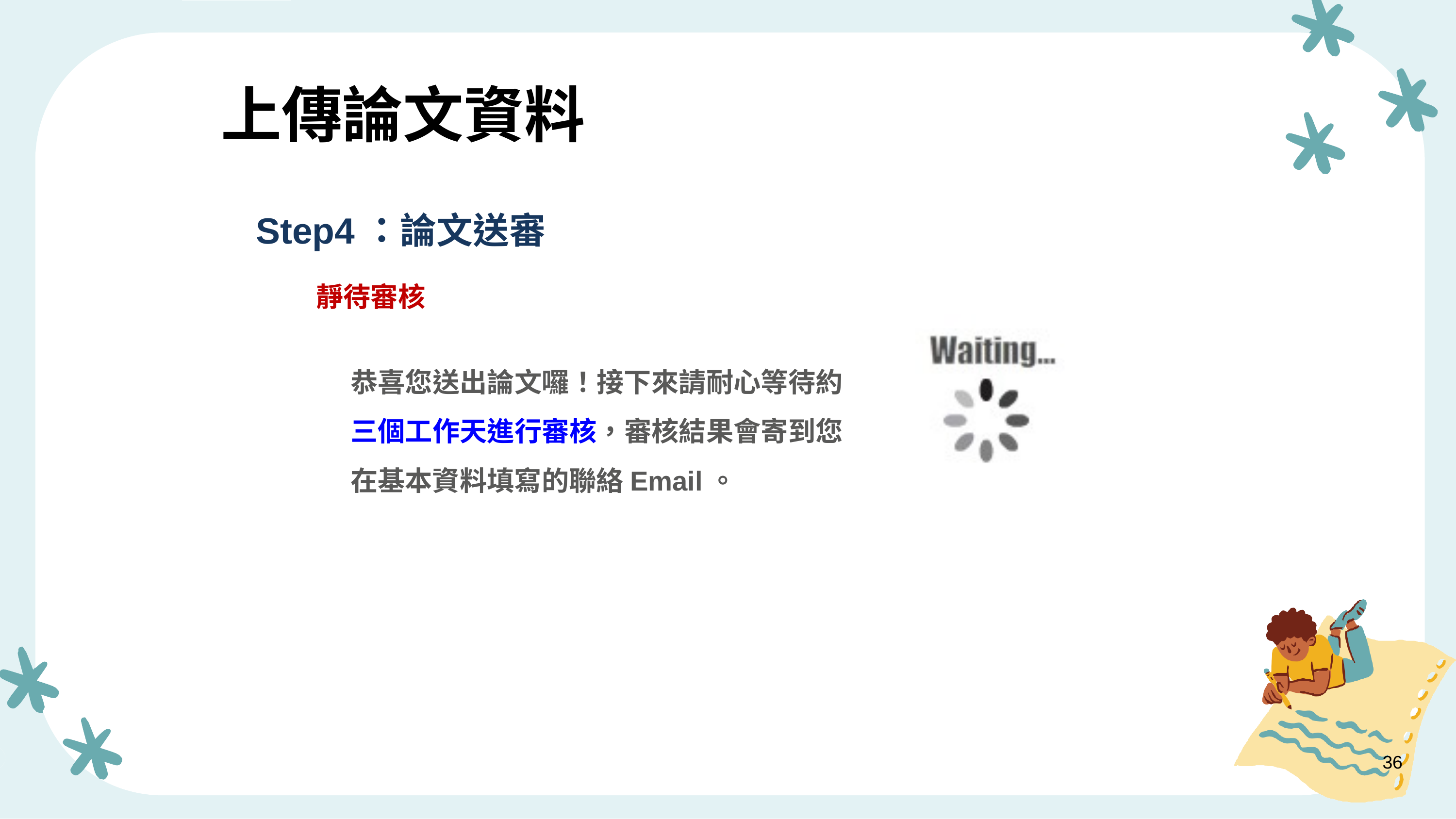

上傳論文資料
Step4：論文送審
靜待審核

恭喜您送出論文囉！接下來請耐心等待約 三個工作天進行審核，審核結果會寄到您 在基本資料填寫的聯絡Email。

36